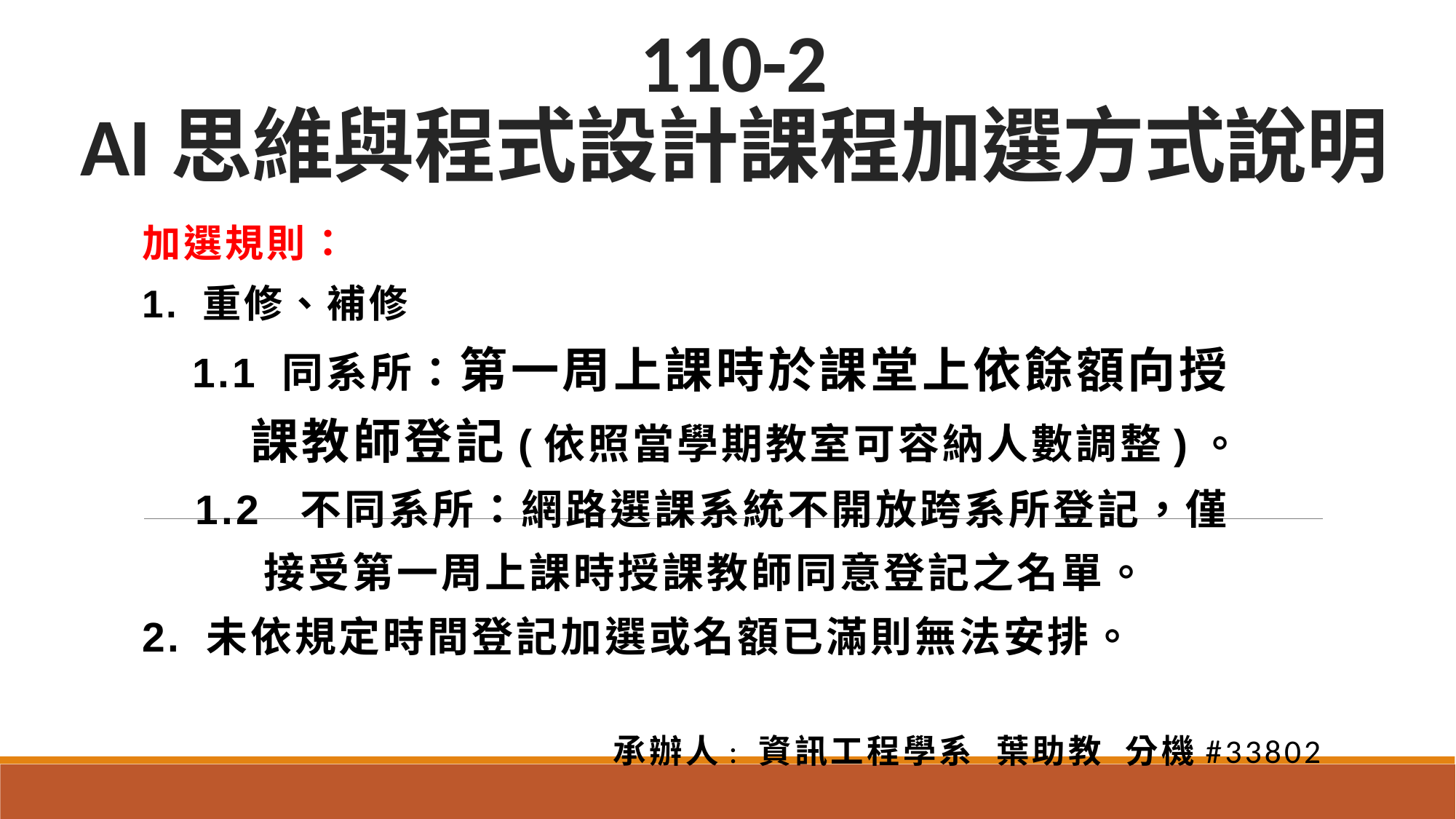

# 110-2 AI思維與程式設計課程加選方式說明
加選規則：
1. 重修、補修
　1.1 同系所：第一周上課時於課堂上依餘額向授
       課教師登記(依照當學期教室可容納人數調整)。
　1.2  不同系所：網路選課系統不開放跨系所登記，僅
         接受第一周上課時授課教師同意登記之名單。
2. 未依規定時間登記加選或名額已滿則無法安排。

承辦人: 資訊工程學系  葉助教  分機#33802